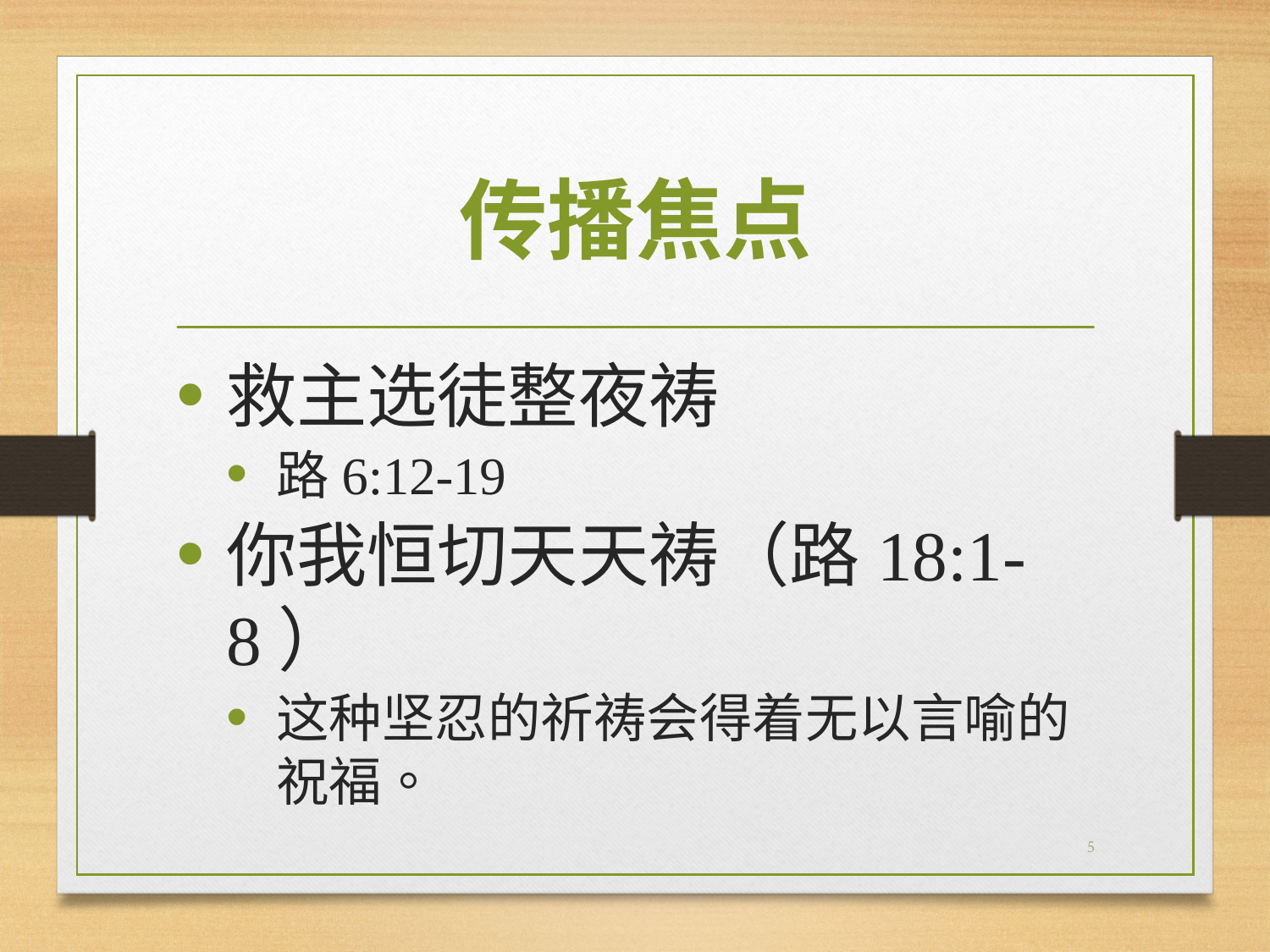

# 传播焦点
救主选徒整夜祷
路6:12-19
你我恒切天天祷（路18:1-8）
这种坚忍的祈祷会得着无以言喻的祝福。
5